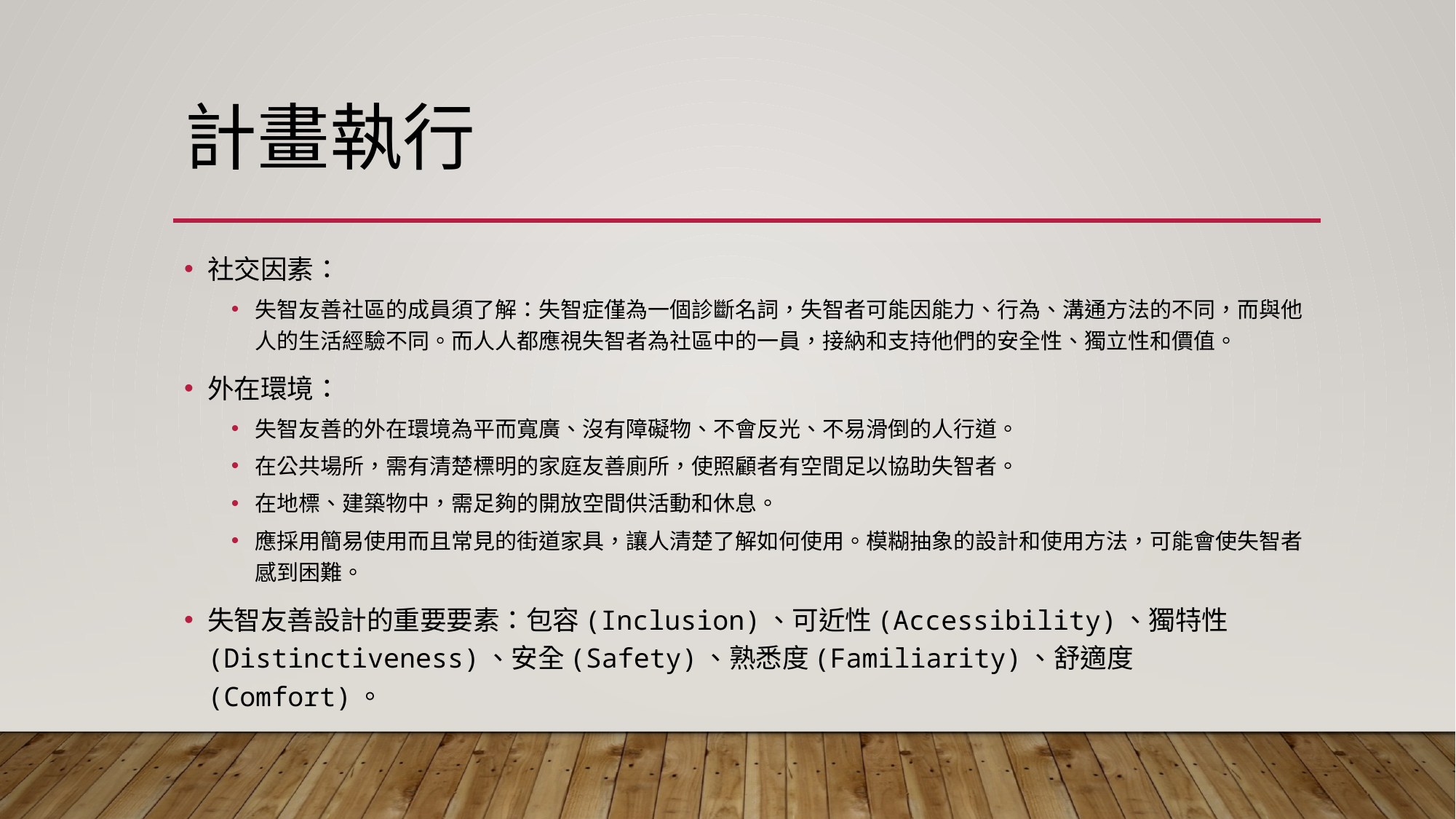

# 計畫執行
社交因素：
失智友善社區的成員須了解：失智症僅為一個診斷名詞，失智者可能因能力、行為、溝通方法的不同，而與他人的生活經驗不同。而人人都應視失智者為社區中的一員，接納和支持他們的安全性、獨立性和價值。
外在環境：
失智友善的外在環境為平而寬廣、沒有障礙物、不會反光、不易滑倒的人行道。
在公共場所，需有清楚標明的家庭友善廁所，使照顧者有空間足以協助失智者。
在地標、建築物中，需足夠的開放空間供活動和休息。
應採用簡易使用而且常見的街道家具，讓人清楚了解如何使用。模糊抽象的設計和使用方法，可能會使失智者感到困難。
失智友善設計的重要要素：包容(Inclusion)、可近性(Accessibility)、獨特性(Distinctiveness)、安全(Safety)、熟悉度(Familiarity)、舒適度(Comfort)。